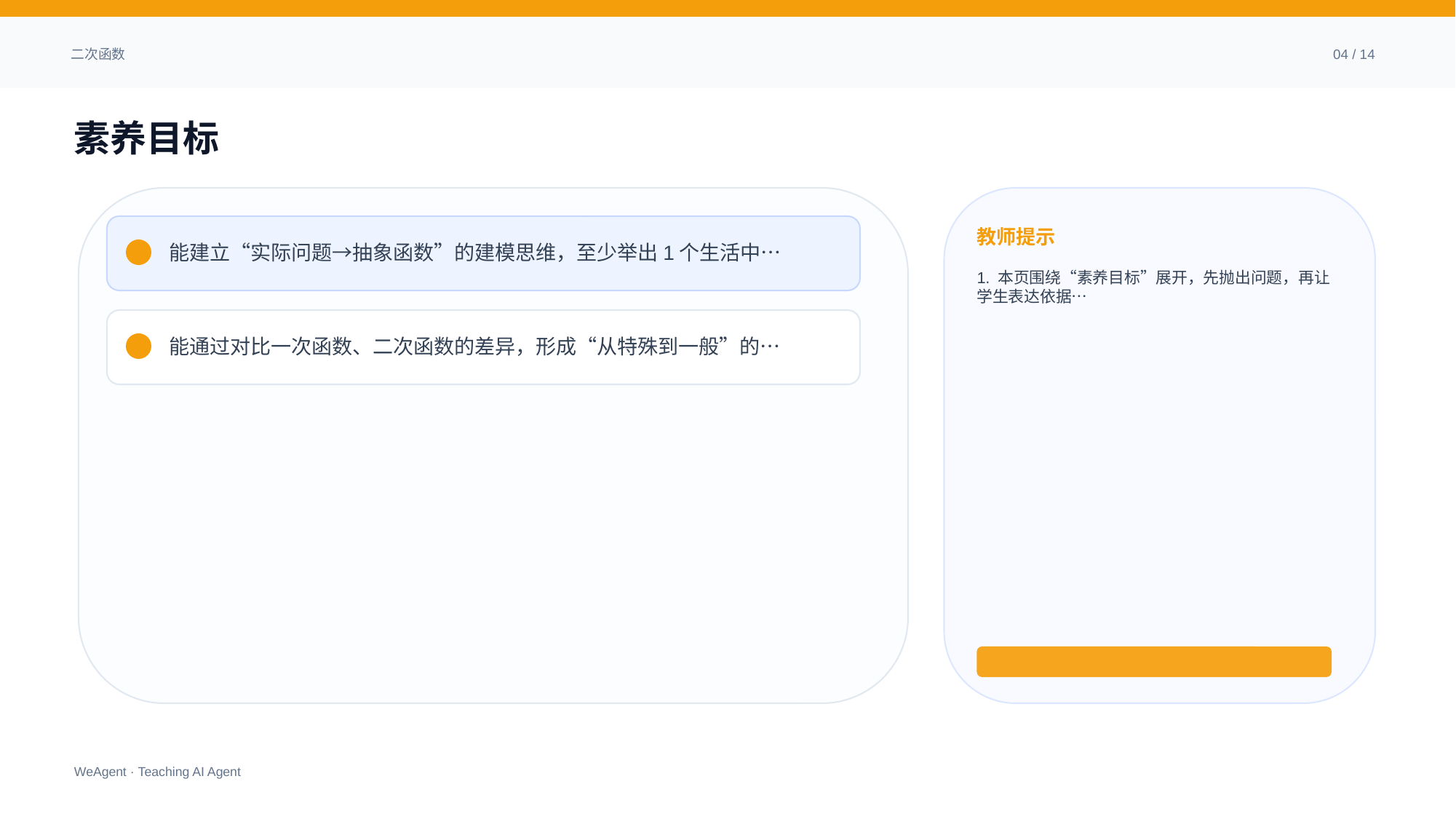

二次函数
04 / 14
素养目标

教师提示
能建立“实际问题→抽象函数”的建模思维，至少举出1个生活中…

1. 本页围绕“素养目标”展开，先抛出问题，再让学生表达依据…

能通过对比一次函数、二次函数的差异，形成“从特殊到一般”的…

WeAgent · Teaching AI Agent